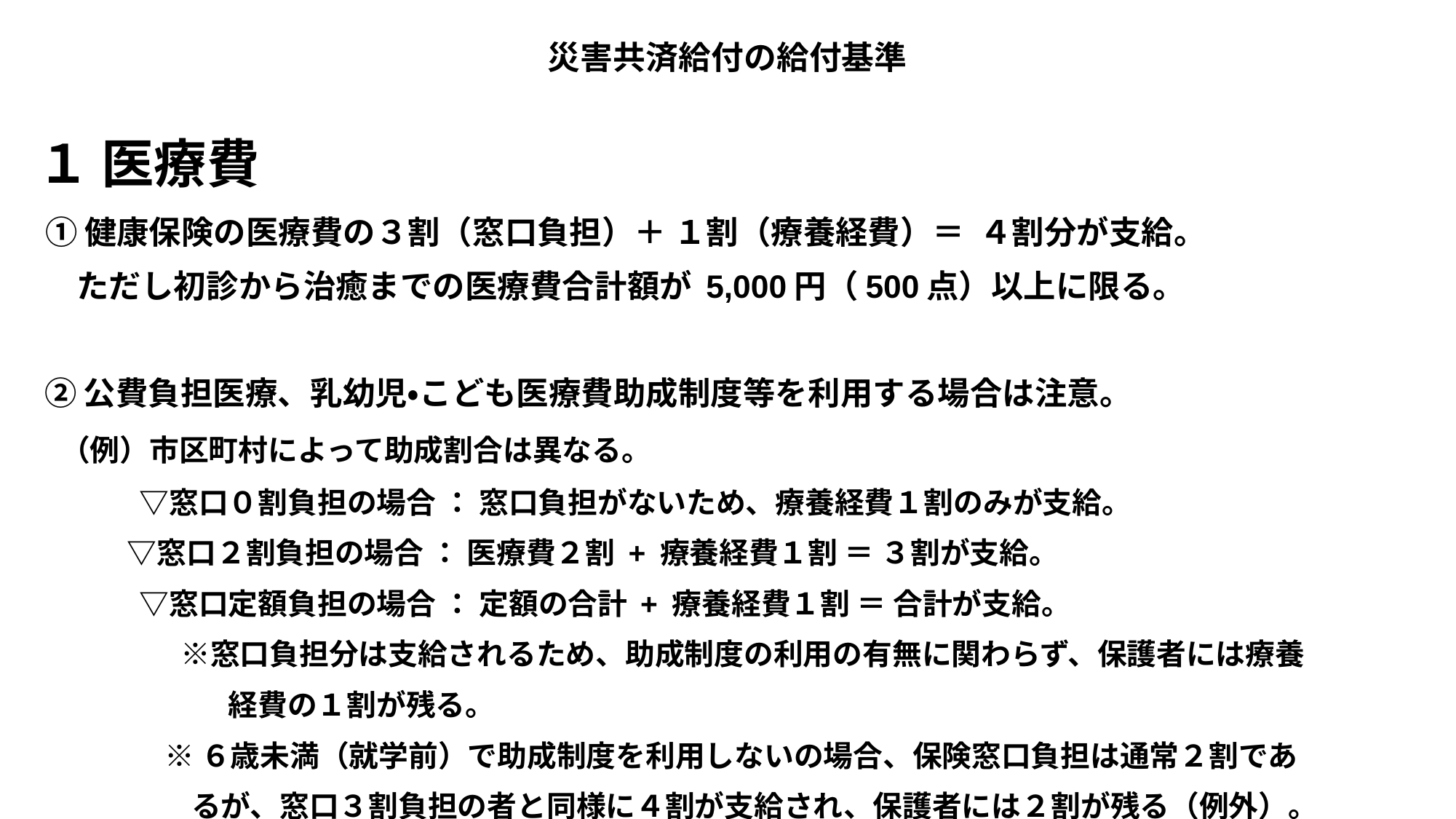

# 災害共済給付の給付基準

１ 医療費
 ①健康保険の医療費の３割（窓口負担）＋ １割（療養経費）＝  ４割分が支給。
　 ただし初診から治癒までの医療費合計額が 5,000円（500点）以上に限る。

 ②公費負担医療、乳幼児・こども医療費助成制度等を利用する場合は注意。
  （例）市区町村によって助成割合は異なる。
　　　  ▽窓口０割負担の場合 ： 窓口負担がないため、療養経費１割のみが支給。
　         ▽窓口２割負担の場合 ： 医療費２割 + 療養経費１割 ＝ ３割が支給。
　　 　 ▽窓口定額負担の場合 ： 定額の合計 + 療養経費１割 ＝ 合計が支給。
            　    ※窓口負担分は支給されるため、助成制度の利用の有無に関わらず、保護者には療養
　　　　　　  経費の１割が残る。
                   ※６歳未満（就学前）で助成制度を利用しないの場合、保険窓口負担は通常２割であ
                      るが、窓口３割負担の者と同様に４割が支給され、保護者には２割が残る（例外）。